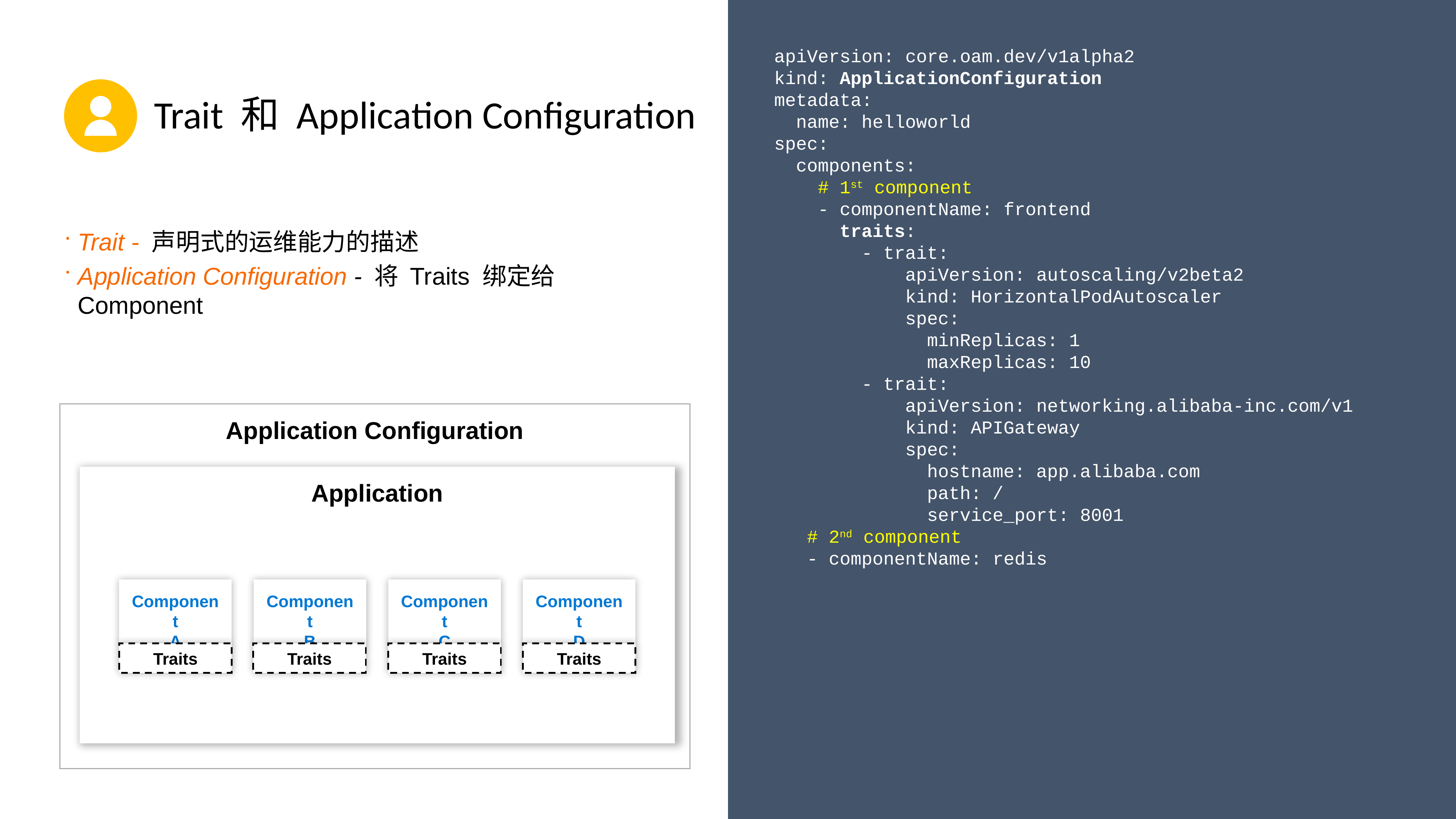

apiVersion: core.oam.dev/v1alpha2
kind: ApplicationConfiguration
metadata:
  name: helloworld
spec:
  components:
    # 1st component
    - componentName: frontend
      traits:
        - trait:
            apiVersion: autoscaling/v2beta2
            kind: HorizontalPodAutoscaler
            spec:
              minReplicas: 1
              maxReplicas: 10
        - trait:
            apiVersion: networking.alibaba-inc.com/v1
            kind: APIGateway
            spec:
              hostname: app.alibaba.com
              path: /
              service_port: 8001
   # 2nd component
   - componentName: redis

# Trait 和 Application Configuration
Trait - 声明式的运维能力的描述
Application Configuration - 将 Traits 绑定给 Component
Application Configuration
Application
Component
A
Component
B
Component
C
Component
D
Traits
Traits
Traits
Traits